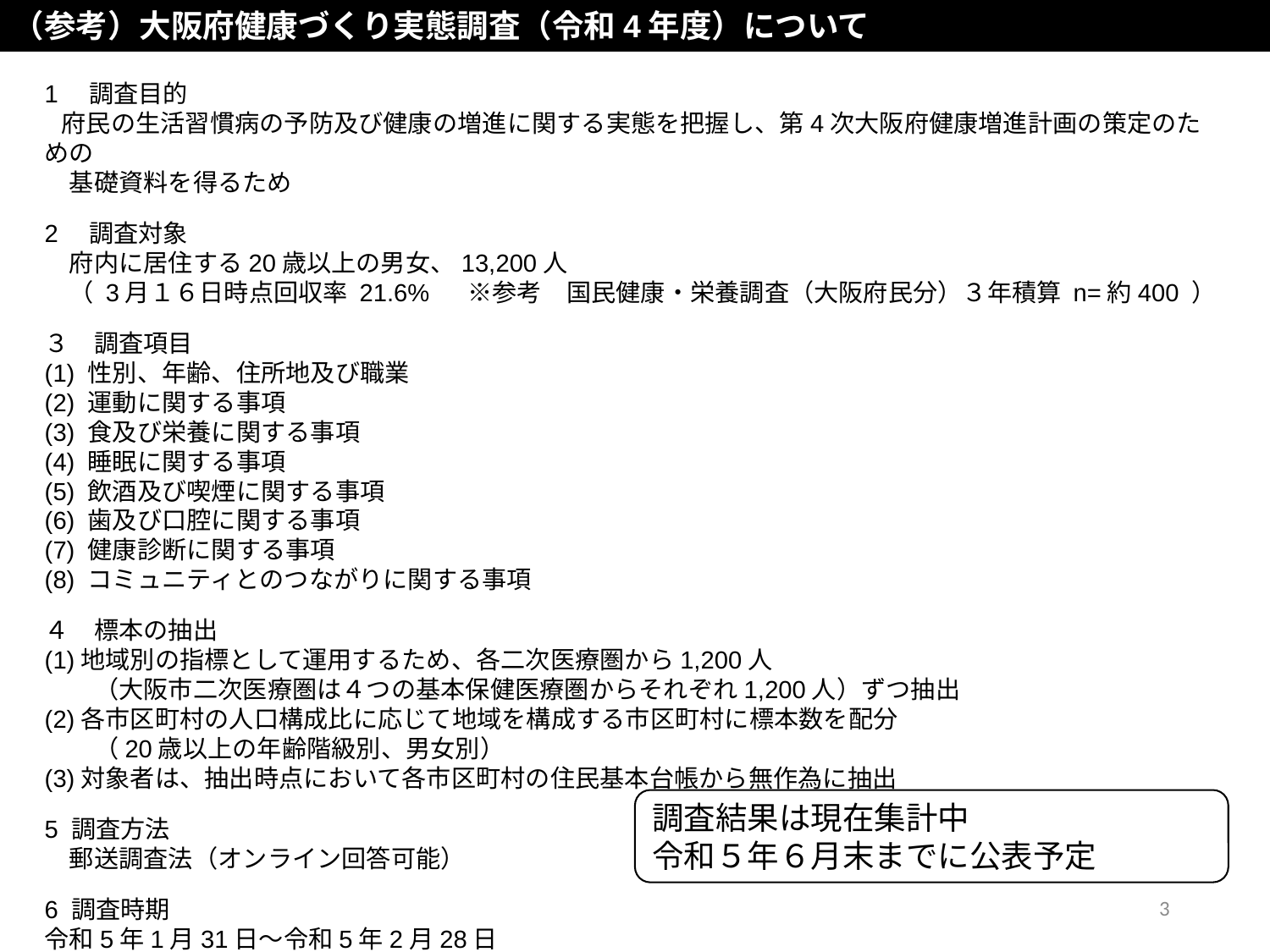

（参考）大阪府健康づくり実態調査（令和4年度）について
1　調査目的
  府民の生活習慣病の予防及び健康の増進に関する実態を把握し、第4次大阪府健康増進計画の策定のための
　基礎資料を得るため

2　調査対象
　府内に居住する20歳以上の男女、13,200人
　（ 3月１６日時点回収率 21.6% 　※参考　国民健康・栄養調査（大阪府民分）３年積算 n=約400 ）

３　調査項目
(1) 性別、年齢、住所地及び職業
(2) 運動に関する事項
(3) 食及び栄養に関する事項
(4) 睡眠に関する事項
(5) 飲酒及び喫煙に関する事項
(6) 歯及び口腔に関する事項
(7) 健康診断に関する事項
(8) コミュニティとのつながりに関する事項

４　標本の抽出
(1)地域別の指標として運用するため、各二次医療圏から1,200人
　　（大阪市二次医療圏は４つの基本保健医療圏からそれぞれ1,200人）ずつ抽出
(2)各市区町村の人口構成比に応じて地域を構成する市区町村に標本数を配分
　　（20歳以上の年齢階級別、男女別）
(3)対象者は、抽出時点において各市区町村の住民基本台帳から無作為に抽出

5 調査方法
　郵送調査法（オンライン回答可能）

6 調査時期
令和5年1月31日～令和5年2月28日
調査結果は現在集計中
令和５年６月末までに公表予定
3